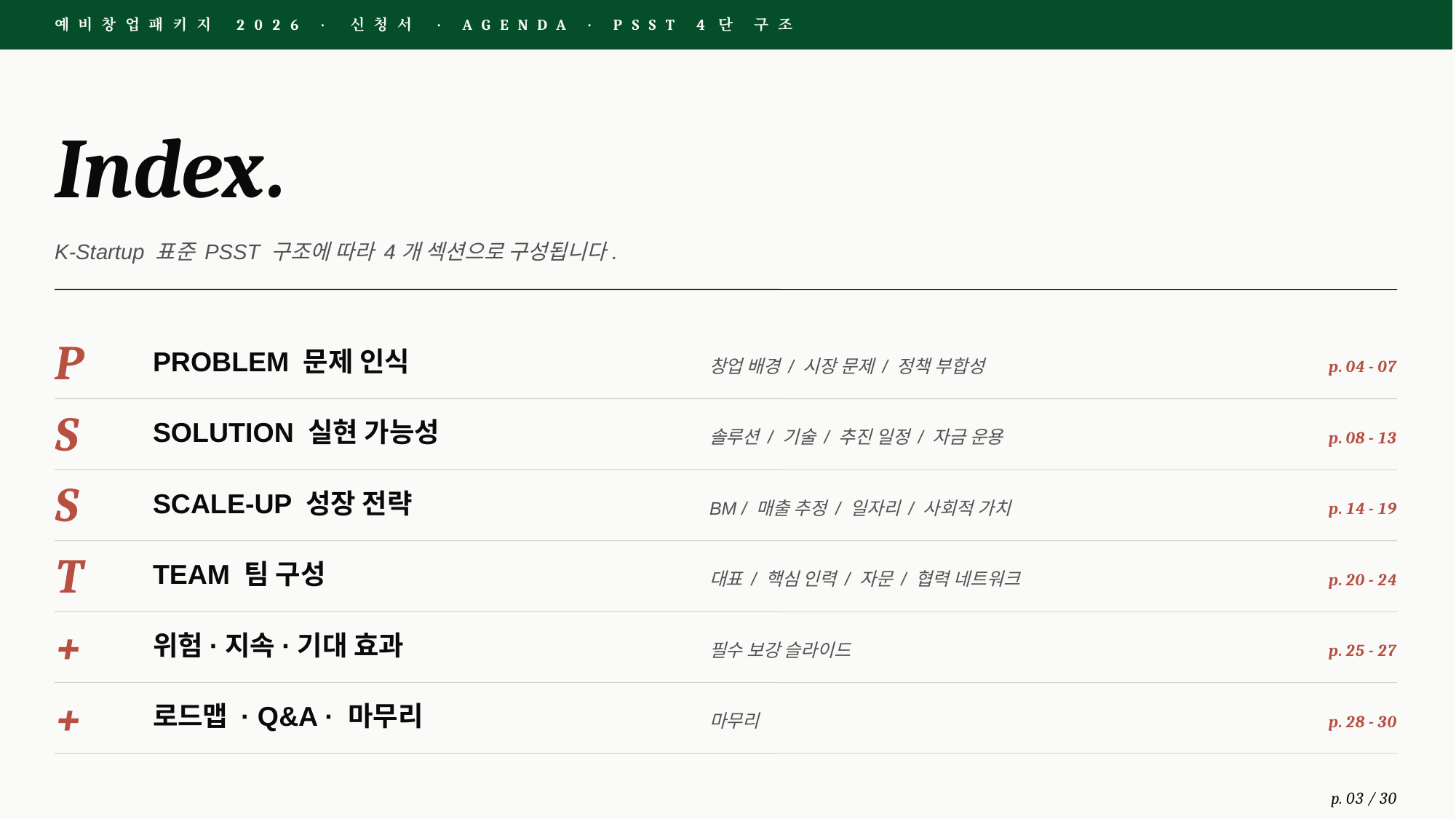

예비창업패키지 2026 · 신청서 · AGENDA · PSST 4단 구조
Index.
K-Startup 표준 PSST 구조에 따라 4개 섹션으로 구성됩니다.

P
PROBLEM 문제 인식
창업 배경 / 시장 문제 / 정책 부합성
p. 04 - 07

S
SOLUTION 실현 가능성
솔루션 / 기술 / 추진 일정 / 자금 운용
p. 08 - 13

S
SCALE-UP 성장 전략
BM / 매출 추정 / 일자리 / 사회적 가치
p. 14 - 19

T
TEAM 팀 구성
대표 / 핵심 인력 / 자문 / 협력 네트워크
p. 20 - 24

+
위험·지속·기대 효과
필수 보강 슬라이드
p. 25 - 27

+
로드맵 · Q&A · 마무리
마무리
p. 28 - 30

p. 03 / 30